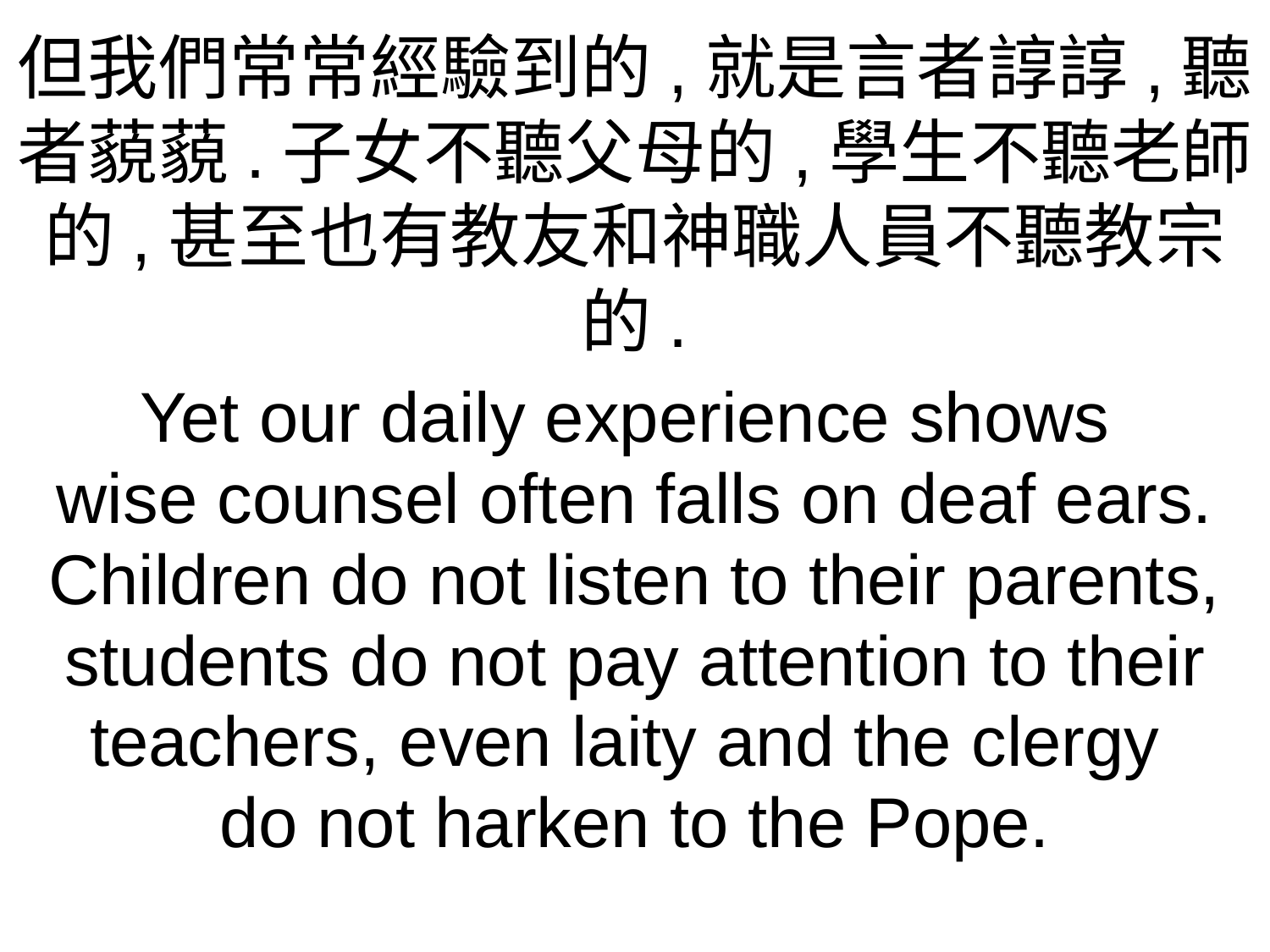

但我們常常經驗到的,就是言者諄諄,聽者藐藐.子女不聽父母的,學生不聽老師的,甚至也有教友和神職人員不聽教宗的.
Yet our daily experience shows
wise counsel often falls on deaf ears. Children do not listen to their parents, students do not pay attention to their teachers, even laity and the clergy
do not harken to the Pope.